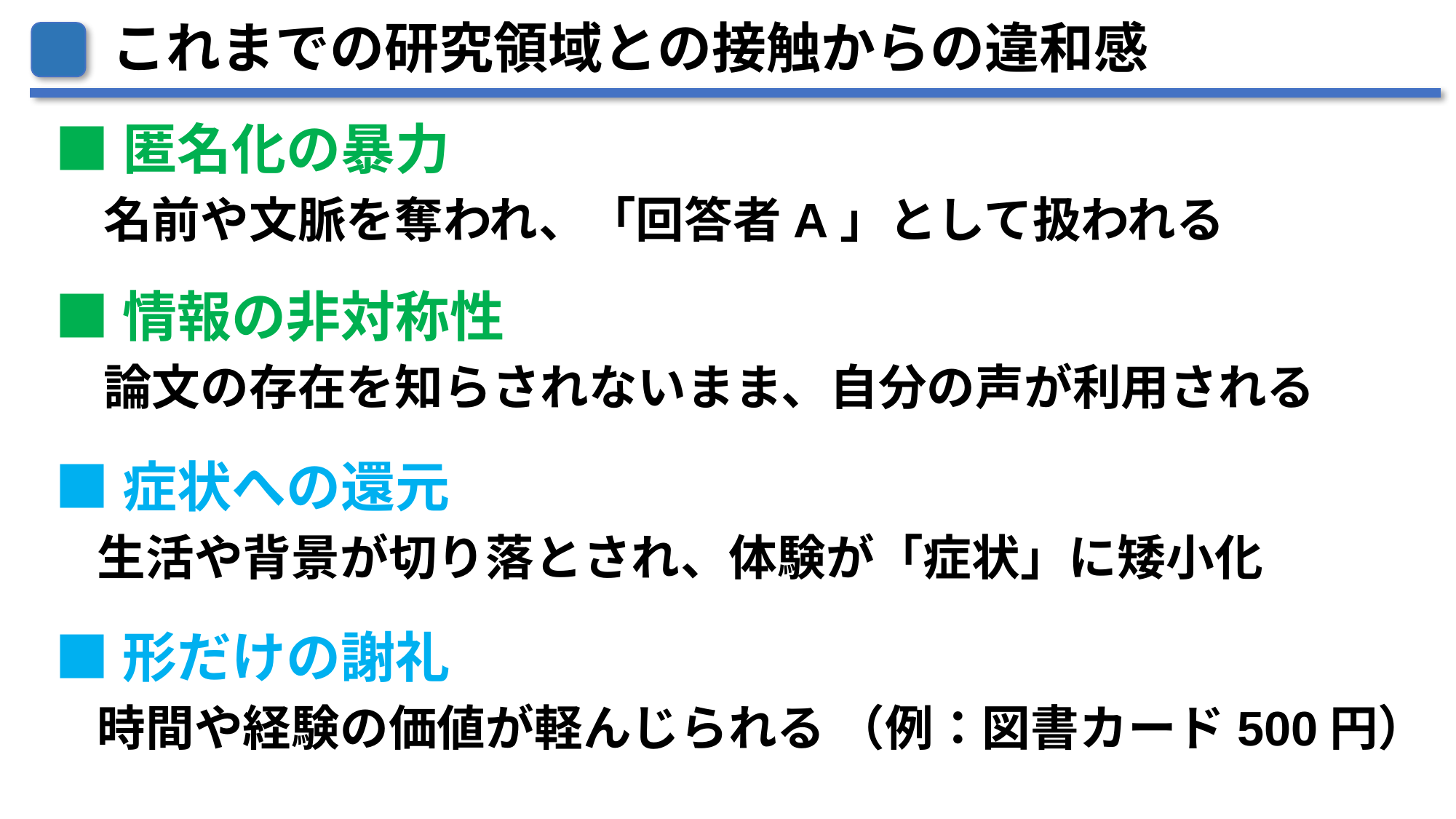

これまでの研究領域との接触からの違和感

■匿名化の暴力
　名前や文脈を奪われ、「回答者A」として扱われる

■情報の非対称性
　論文の存在を知らされないまま、自分の声が利用される

■症状への還元
　生活や背景が切り落とされ、体験が「症状」に矮小化

■形だけの謝礼
　時間や経験の価値が軽んじられる （例：図書カード500円）